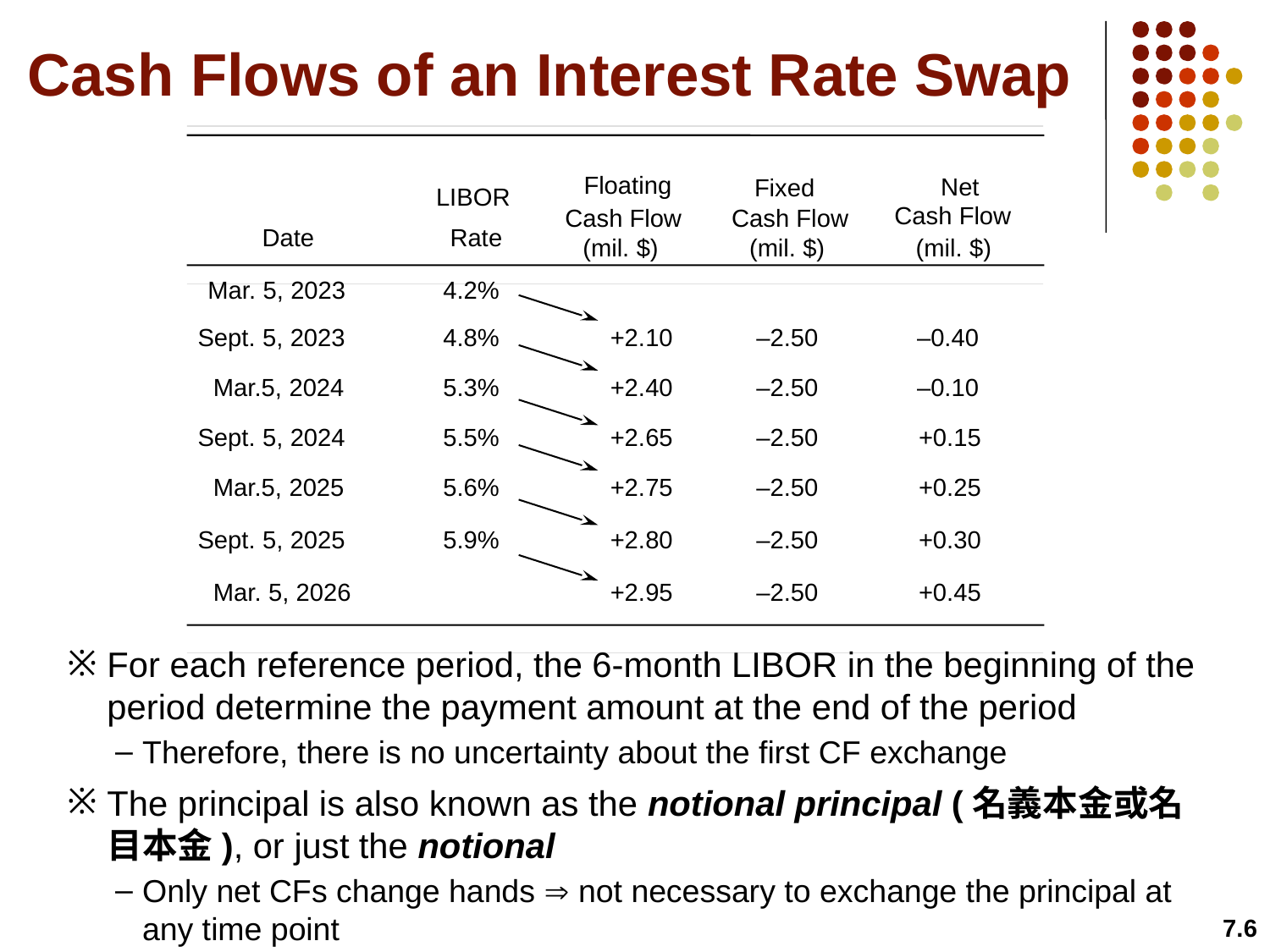

# Cash Flows of an Interest Rate Swap

Floating
Net
Fixed
LIBOR
Cash Flow
Cash Flow
Cash Flow
Date
Rate
(mil. $)
(mil. $)
(mil. $)

Mar. 5, 2023
4.2%

Sept. 5, 2023
4.8%
+2.10
–2.50
–0.40

Mar.5, 2024
5.3%
+2.40
–2.50
–0.10

Sept. 5, 2024
5.5%
+2.65
–2.50
+0.15

Mar.5, 2025
5.6%
+2.75
–2.50
+0.25

Sept. 5, 2025
5.9%
+2.80
–2.50
+0.30

Mar. 5, 2026
+2.95
–2.50
+0.45

For each reference period, the 6-month LIBOR in the beginning of the period determine the payment amount at the end of the period
Therefore, there is no uncertainty about the first CF exchange
The principal is also known as the notional principal (名義本金或名目本金), or just the notional
Only net CFs change hands ⇒ not necessary to exchange the principal at any time point
7.6